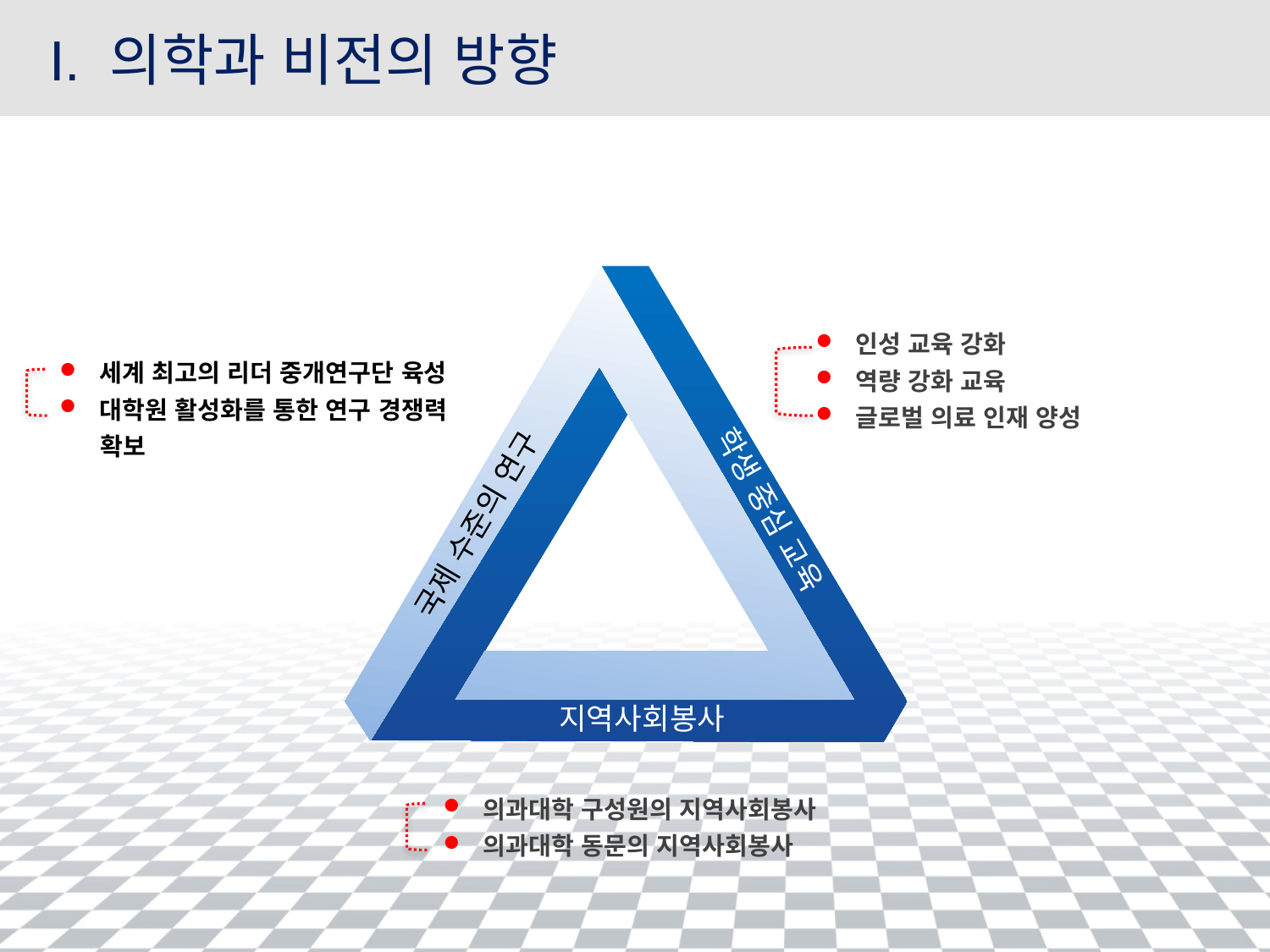

# I. 의학과 비전의 방향

인성 교육 강화
역량 강화 교육
글로벌 의료 인재 양성
세계 최고의 리더 중개연구단 육성
대학원 활성화를 통한 연구 경쟁력
     확보

 학생 중심 교육
국제 수준의 연구
지역사회봉사
의과대학 구성원의 지역사회봉사
의과대학 동문의 지역사회봉사